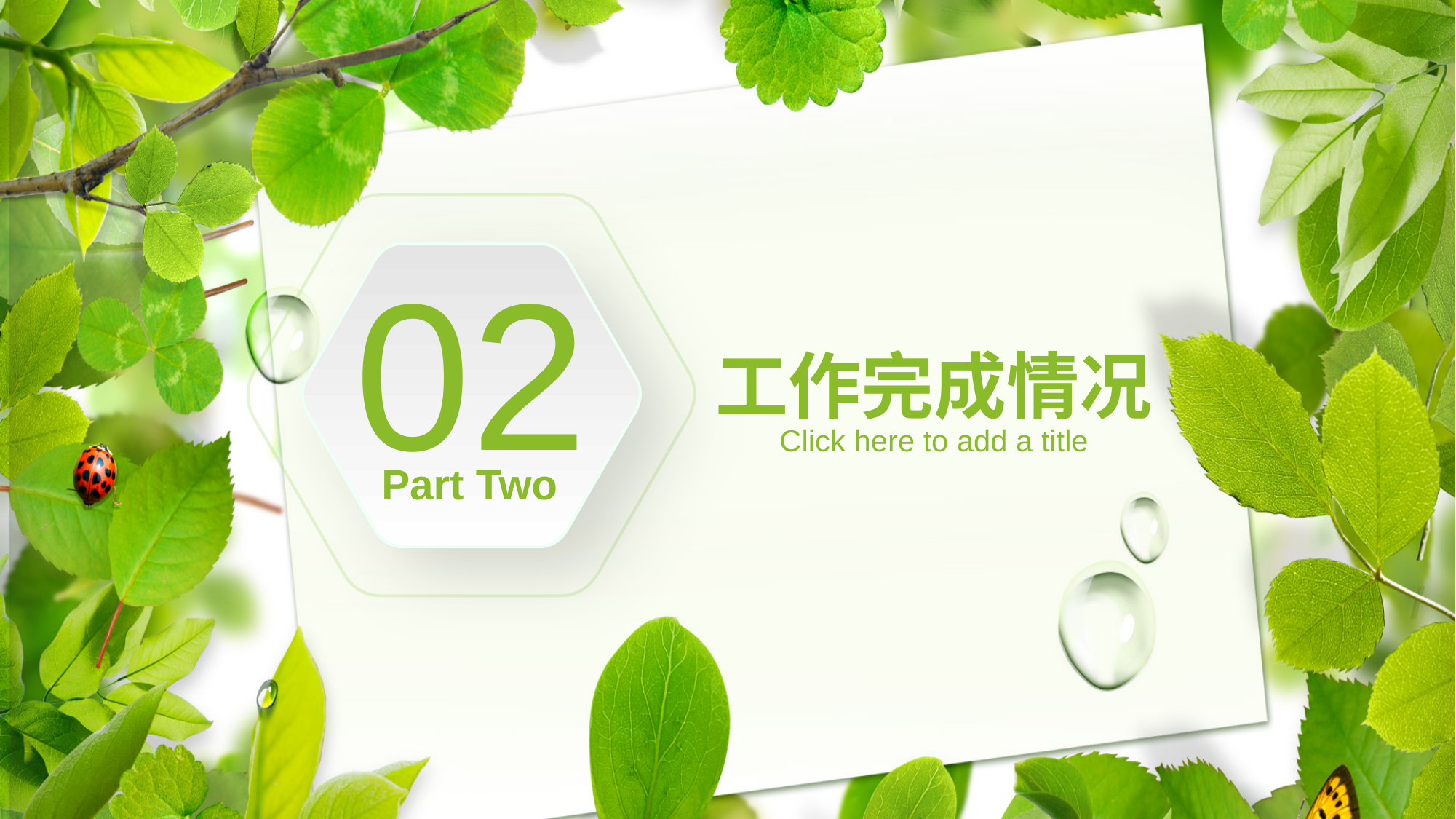

02

Part Two
工作完成情况
Click here to add a title